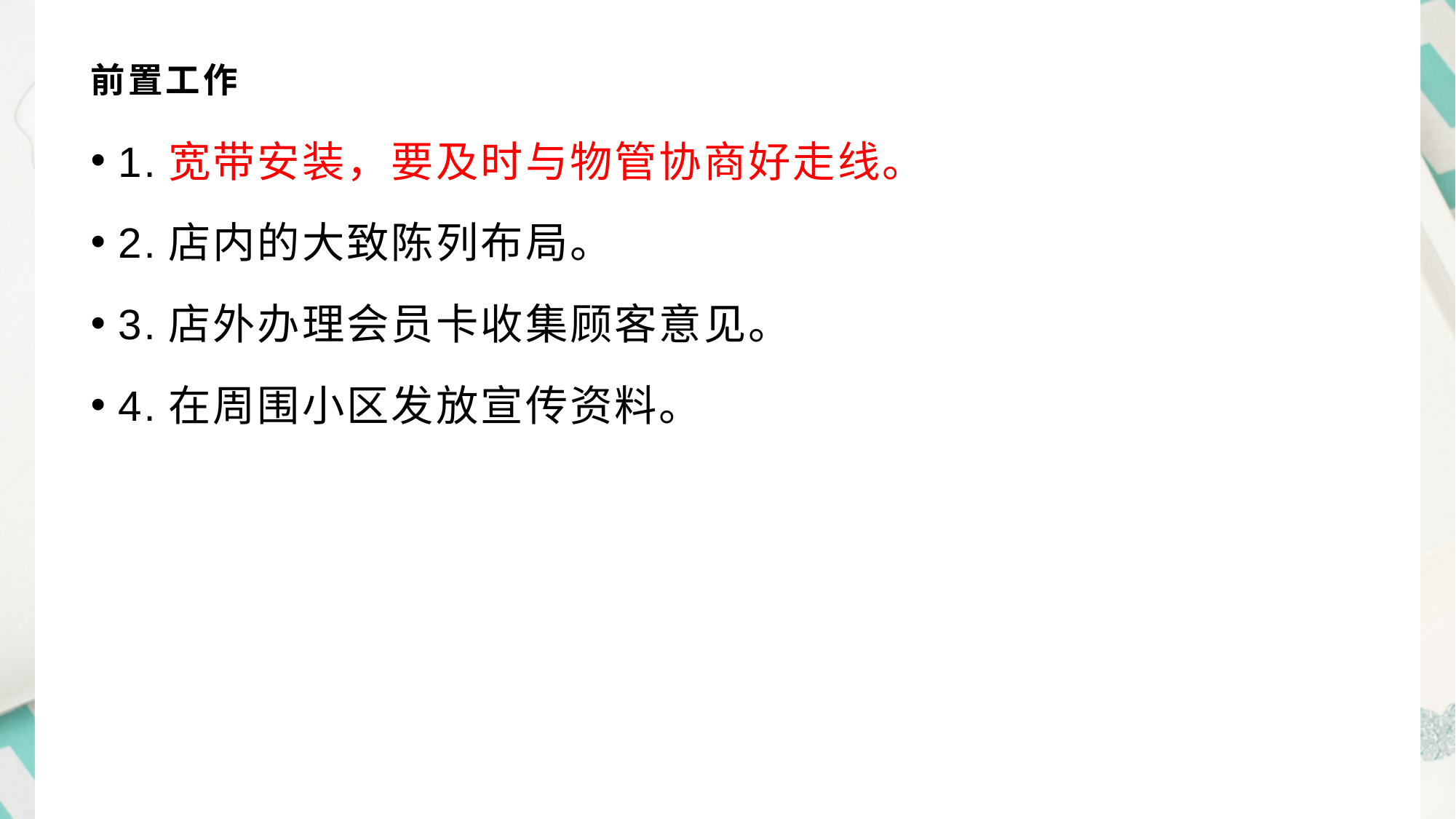

# 前置工作
1.宽带安装，要及时与物管协商好走线。
2.店内的大致陈列布局。
3.店外办理会员卡收集顾客意见。
4.在周围小区发放宣传资料。